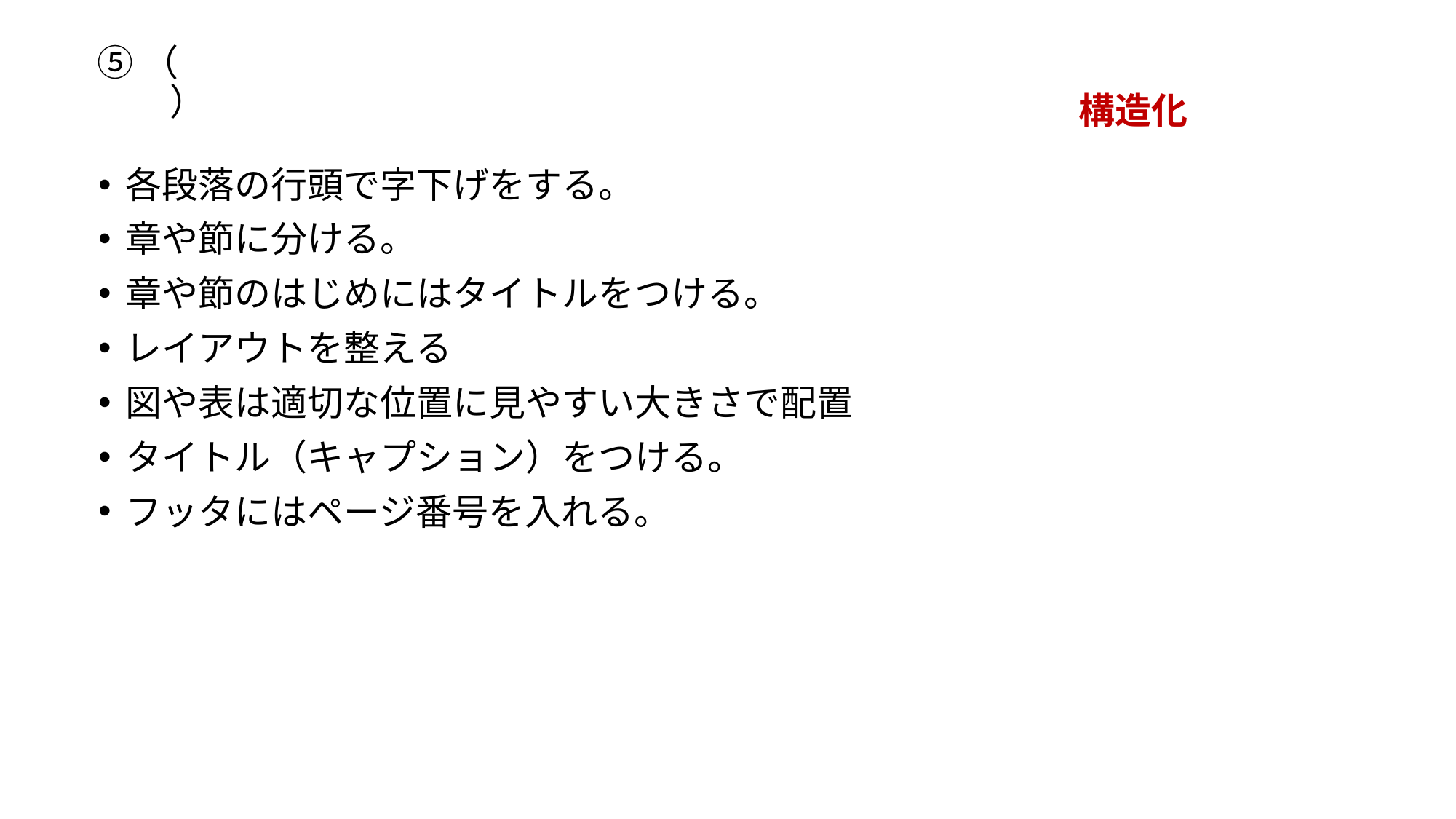

# ⑤（　　　　　）
構造化
各段落の行頭で字下げをする。
章や節に分ける。
章や節のはじめにはタイトルをつける。
レイアウトを整える
図や表は適切な位置に見やすい大きさで配置
タイトル（キャプション）をつける。
フッタにはページ番号を入れる。